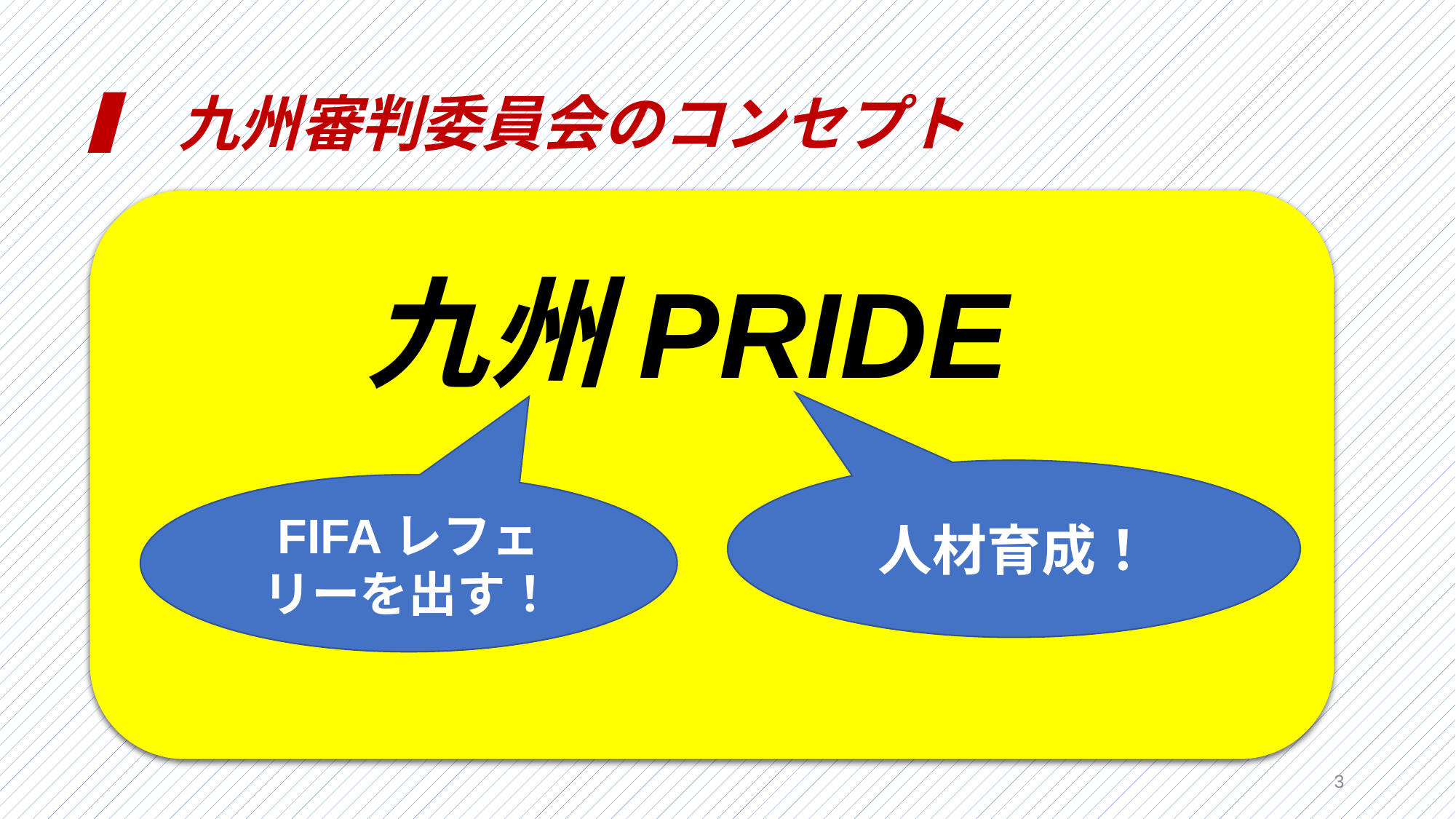

# ▍ 九州審判委員会のコンセプト

九州PRIDE
人材育成！
FIFAレフェリーを出す！
3